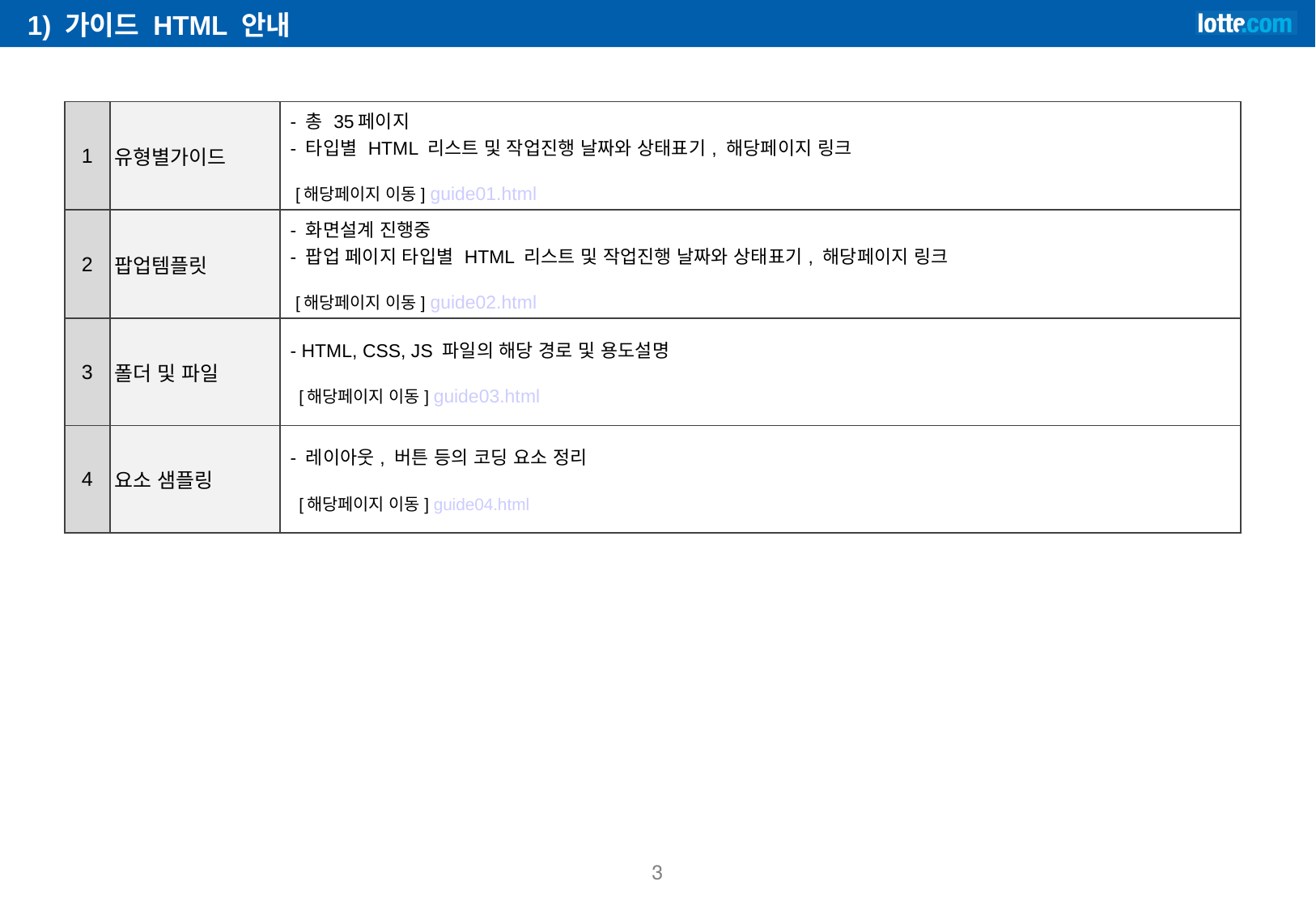

1) 가이드 HTML 안내
| 1 | 유형별가이드 | - 총 35페이지 - 타입별 HTML 리스트 및 작업진행 날짜와 상태표기, 해당페이지 링크 [해당페이지 이동] guide01.html |
| --- | --- | --- |
| 2 | 팝업템플릿 | - 화면설계 진행중 - 팝업 페이지 타입별 HTML 리스트 및 작업진행 날짜와 상태표기, 해당페이지 링크 [해당페이지 이동] guide02.html |
| 3 | 폴더 및 파일 | - HTML, CSS, JS 파일의 해당 경로 및 용도설명 [해당페이지 이동] guide03.html |
| 4 | 요소 샘플링 | - 레이아웃, 버튼 등의 코딩 요소 정리 [해당페이지 이동] guide04.html |